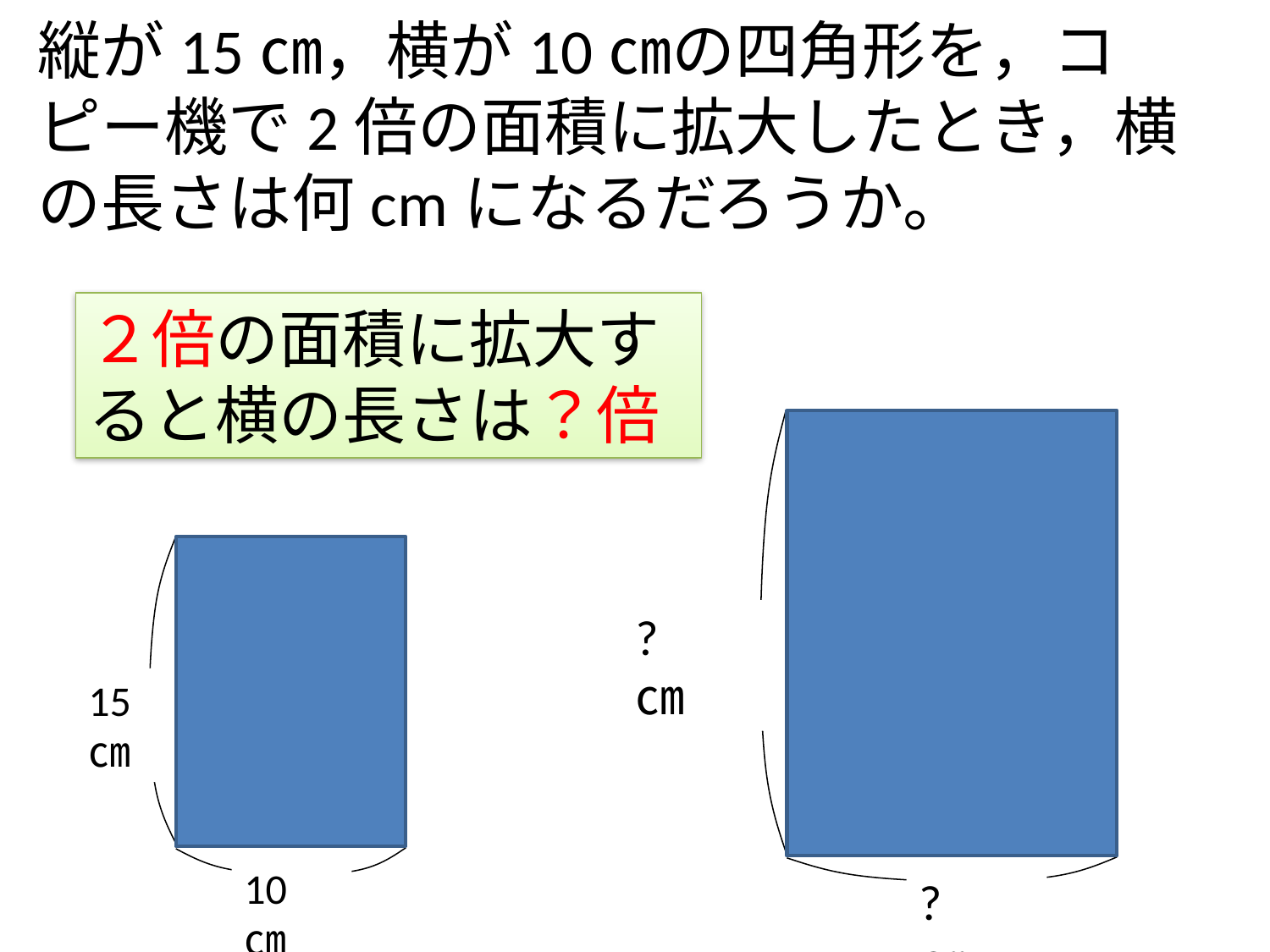

# 縦が15㎝，横が10㎝の四角形を，コピー機で2倍の面積に拡大したとき，横の長さは何cmになるだろうか。
２倍の面積に拡大すると横の長さは？倍

?　㎝
15㎝

10㎝
?　㎝